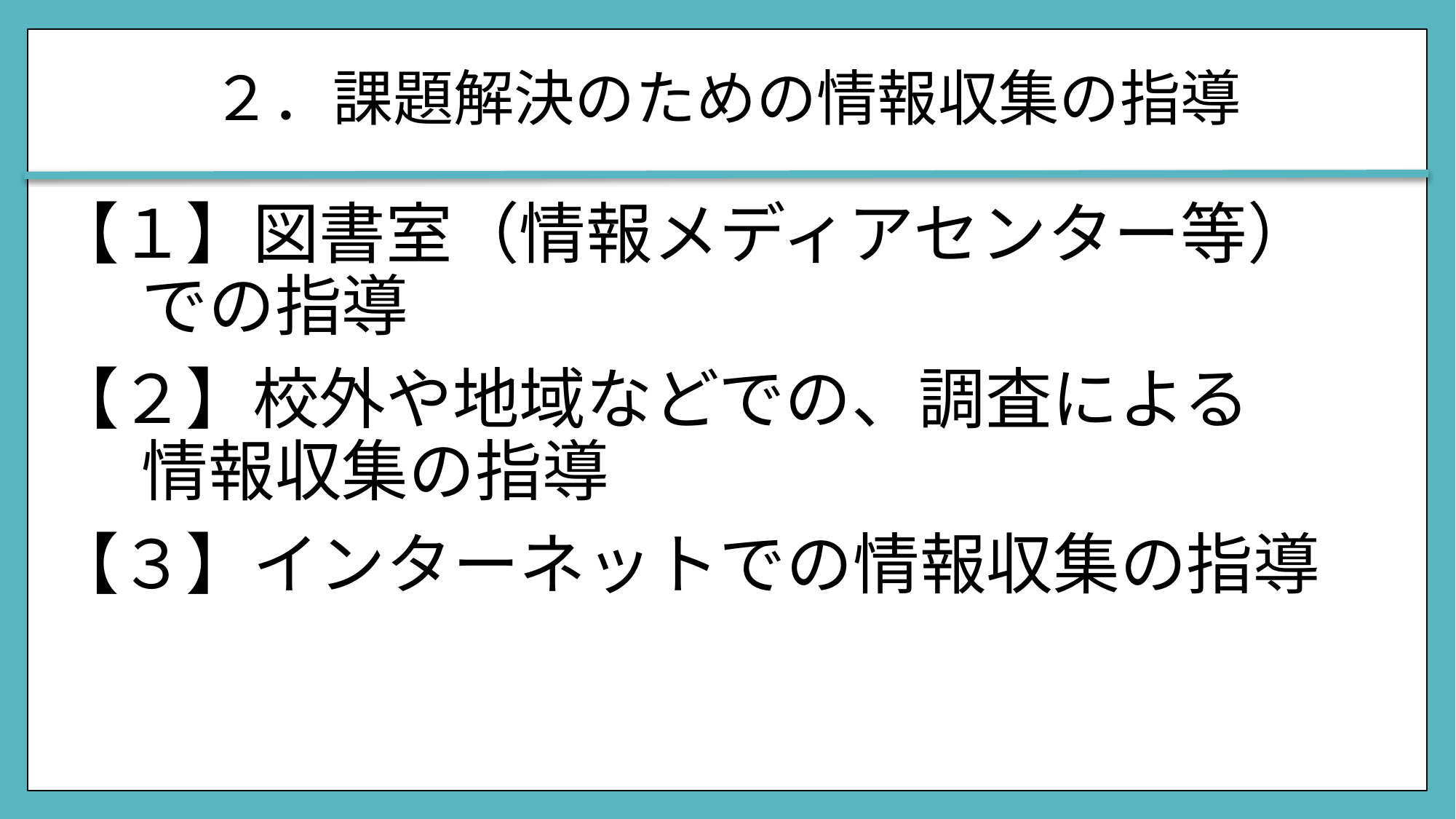

# ２．課題解決のための情報収集の指導
【１】図書室（情報メディアセンター等）
      での指導
【２】校外や地域などでの、調査による
      情報収集の指導
【３】インターネットでの情報収集の指導